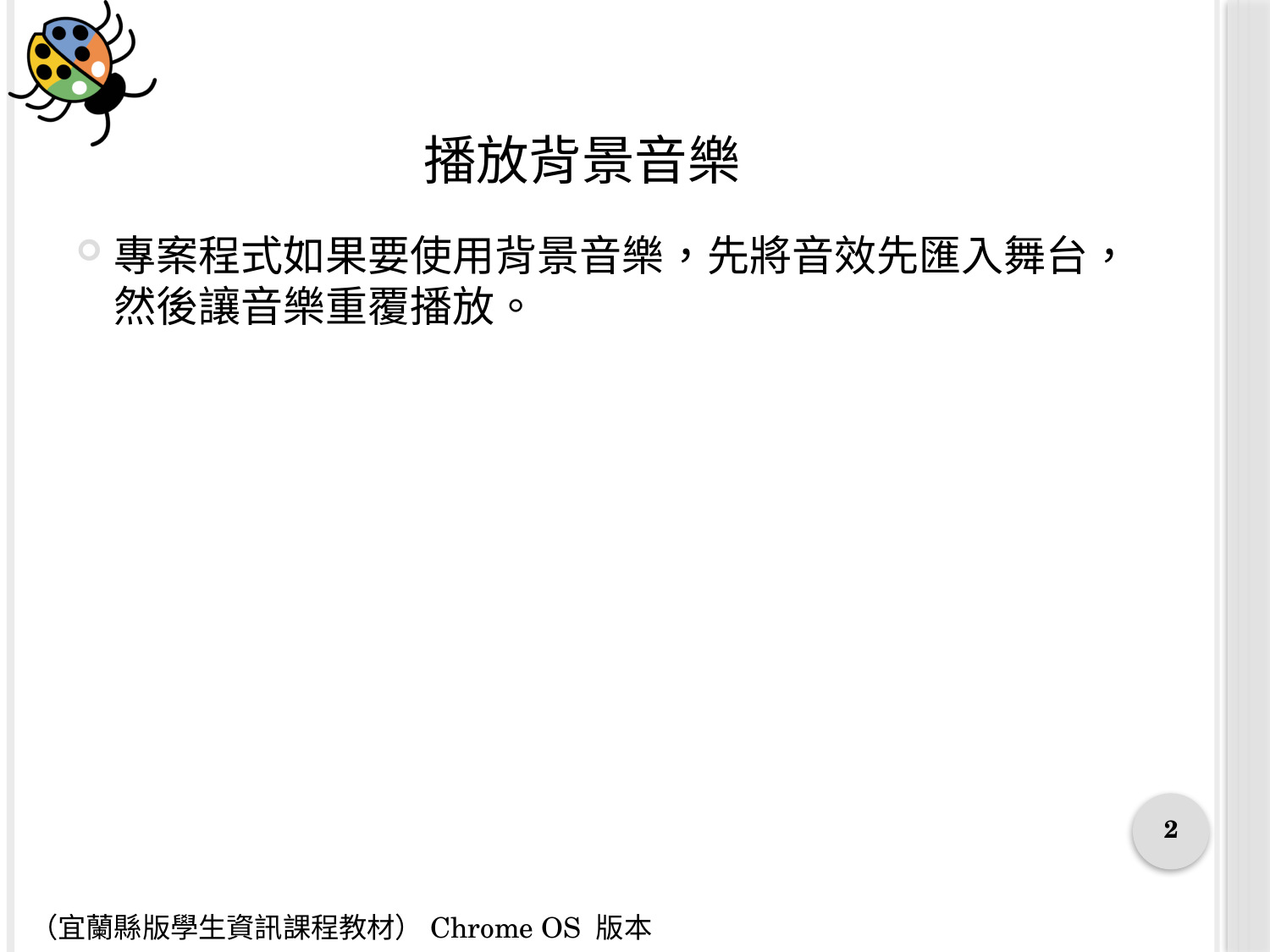

# 播放背景音樂
專案程式如果要使用背景音樂，先將音效先匯入舞台，然後讓音樂重覆播放。
2